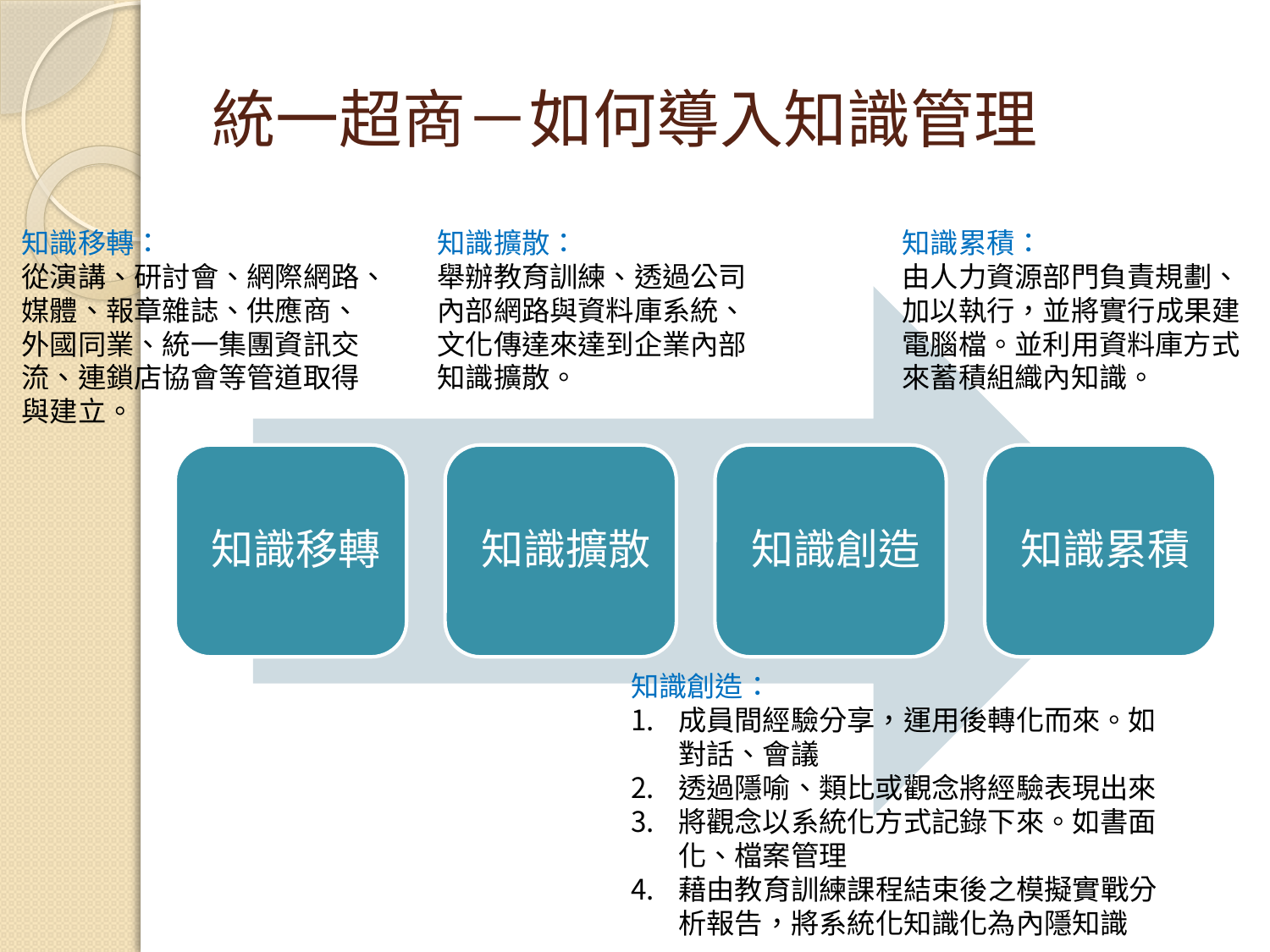

# 統一超商－如何導入知識管理
知識移轉：
從演講、研討會、網際網路、媒體、報章雜誌、供應商、外國同業、統一集團資訊交流、連鎖店協會等管道取得與建立。
知識擴散：
舉辦教育訓練、透過公司內部網路與資料庫系統、文化傳達來達到企業內部知識擴散。
知識累積：
由人力資源部門負責規劃、加以執行，並將實行成果建電腦檔。並利用資料庫方式來蓄積組織內知識。
知識移轉
知識擴散
知識創造
知識累積
知識創造：
成員間經驗分享，運用後轉化而來。如對話、會議
透過隱喻、類比或觀念將經驗表現出來
將觀念以系統化方式記錄下來。如書面化、檔案管理
藉由教育訓練課程結束後之模擬實戰分析報告，將系統化知識化為內隱知識